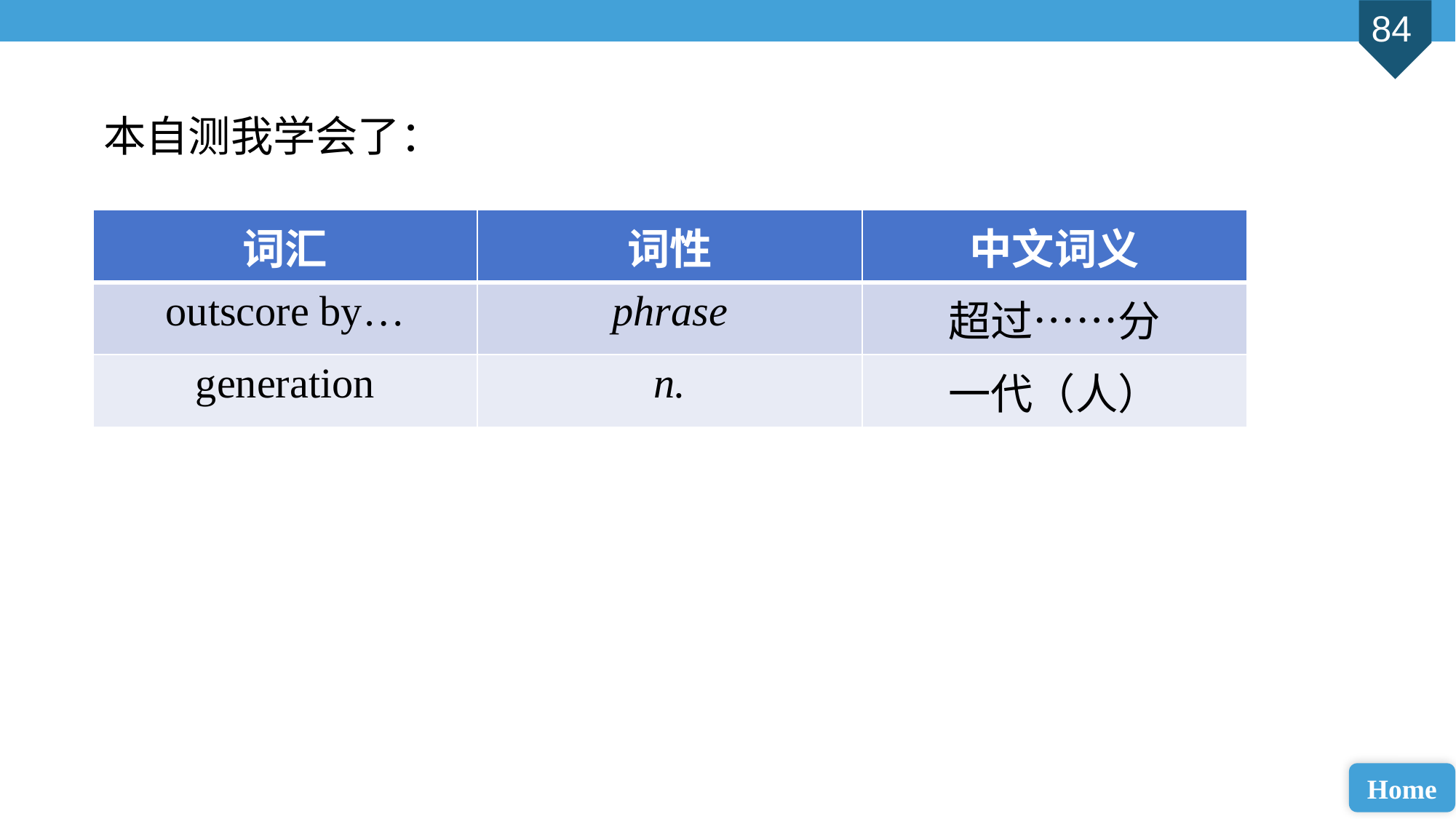

本自测我学会了：
| 词汇 | 词性 | 中文词义 |
| --- | --- | --- |
| outscore by… | phrase | 超过……分 |
| generation | n. | 一代（人） |